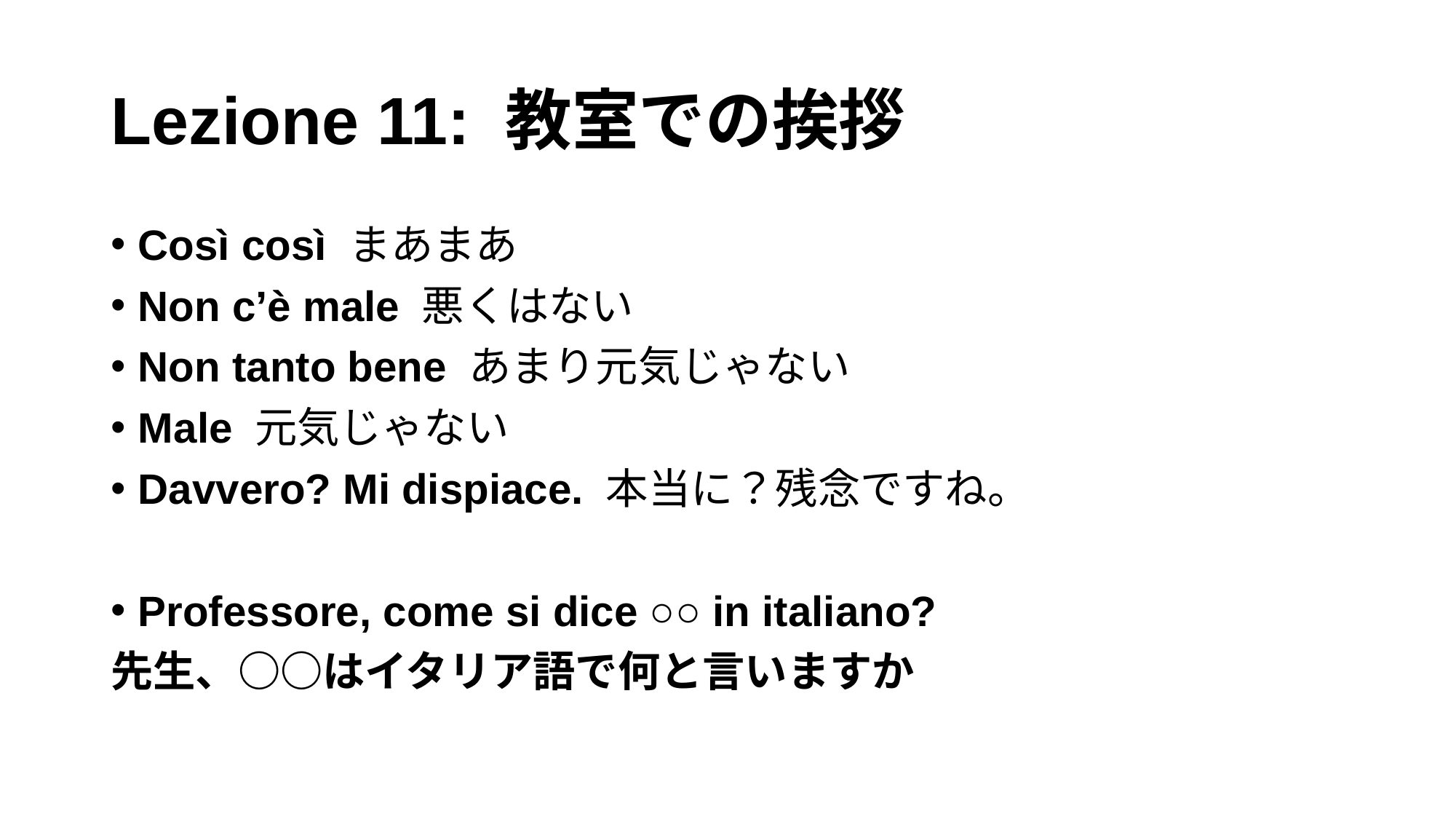

# Lezione 11: 教室での挨拶
Così così まあまあ
Non c’è male 悪くはない
Non tanto bene あまり元気じゃない
Male 元気じゃない
Davvero? Mi dispiace. 本当に？残念ですね。

Professore, come si dice ○○ in italiano?
先生、○○はイタリア語で何と言いますか